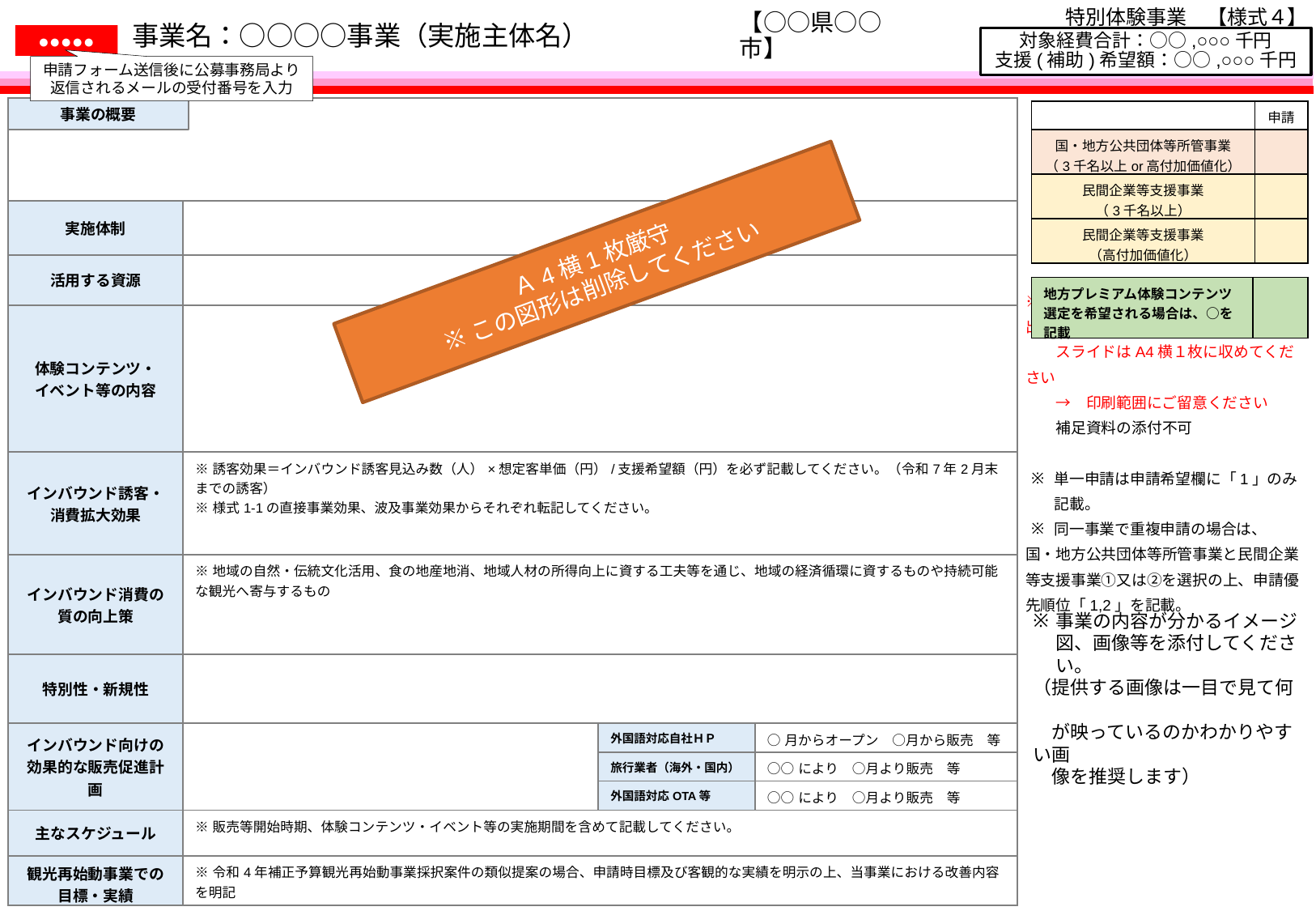

特別体験事業　【様式４】
【○○県○○市】
# 事業名：○○○○事業（実施主体名）
●●●●●
対象経費合計：○○,○○○千円
支援(補助)希望額：○○,○○○千円
申請フォーム送信後に公募事務局より返信されるメールの受付番号を入力
様式1-1のN6とP6のセルの値を転記してください
|  |  |  |  |
| --- | --- | --- | --- |
| 実施体制 |  |  |  |
| 活用する資源 |  |  |  |
| 体験コンテンツ・ イベント等の内容 |  |  |  |
| インバウンド誘客・ 消費拡大効果 | ※誘客効果＝インバウンド誘客見込み数（人）×想定客単価（円）/支援希望額（円）を必ず記載してください。（令和7年2月末までの誘客） ※様式1-1の直接事業効果、波及事業効果からそれぞれ転記してください。 |  |  |
| インバウンド消費の 質の向上策 | ※地域の自然・伝統文化活用、食の地産地消、地域人材の所得向上に資する工夫等を通じ、地域の経済循環に資するものや持続可能な観光へ寄与するもの |  |  |
| 特別性・新規性 |  |  |  |
| インバウンド向けの効果的な販売促進計画 |  | 外国語対応自社ＨＰ | ○月からオープン　○月から販売　等 |
|  |  | 旅行業者（海外・国内） | ○○により　○月より販売　等 |
|  |  | 外国語対応OTA等 | ○○により　○月より販売　等 |
| 主なスケジュール | ※販売等開始時期、体験コンテンツ・イベント等の実施期間を含めて記載してください。 |  |  |
| 観光再始動事業での 目標・実績 | ※令和4年補正予算観光再始動事業採択案件の類似提案の場合、申請時目標及び客観的な実績を明示の上、当事業における改善内容を明記 |  |  |
事業の概要
|  | 申請 |
| --- | --- |
| 国・地方公共団体等所管事業 （3千名以上or高付加価値化） |  |
| 民間企業等支援事業 （3千名以上） |  |
| 民間企業等支援事業 （高付加価値化） |  |
Ａ4横1枚厳守
※この図形は削除してください
| 地方プレミアム体験コンテンツ選定を希望される場合は、○を記載 |  |
| --- | --- |
※パワーポイントファイルのままで提出ください
　　スライドはA4横１枚に収めてください
　　→　印刷範囲にご留意ください
　　補足資料の添付不可

単一申請は申請希望欄に「1」のみ記載。
同一事業で重複申請の場合は、
国・地方公共団体等所管事業と民間企業等支援事業①又は②を選択の上、申請優先順位「1,2」を記載。
事業の内容が分かるイメージ図、画像等を添付してください。
（提供する画像は一目で見て何
　が映っているのかわかりやすい画
　像を推奨します）